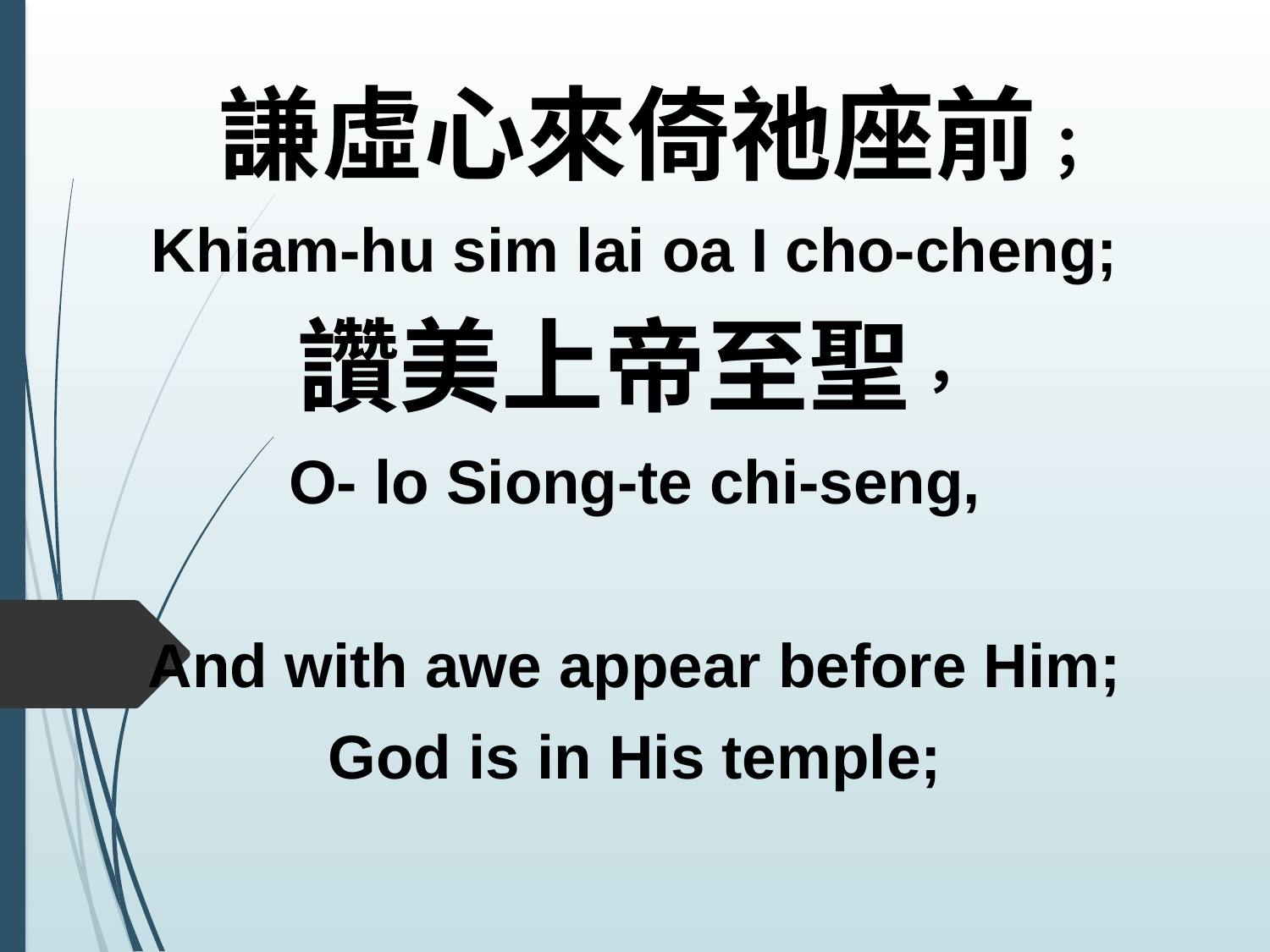

謙虛心來倚祂座前；
Khiam-hu sim lai oa I cho-cheng;
讚美上帝至聖，
O- lo Siong-te chi-seng,

And with awe appear before Him;
God is in His temple;